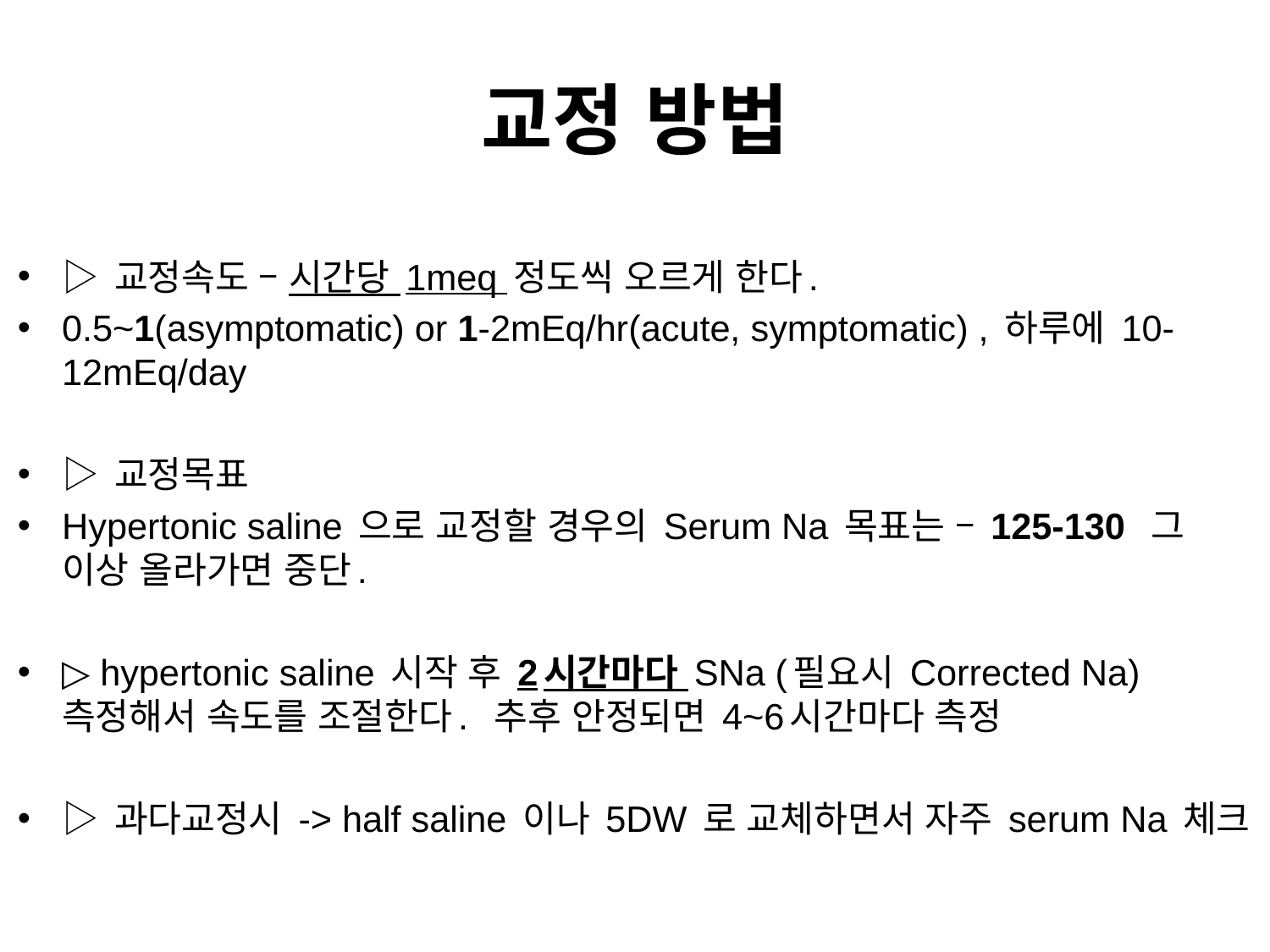

# 교정 방법

▷ 교정속도 – 시간당 1meq 정도씩 오르게 한다.
0.5~1(asymptomatic) or 1-2mEq/hr(acute, symptomatic) , 하루에 10-12mEq/day

▷ 교정목표
Hypertonic saline 으로 교정할 경우의 Serum Na 목표는 – 125-130  그 이상 올라가면 중단.

▷ hypertonic saline 시작 후 2시간마다 SNa (필요시 Corrected Na) 측정해서 속도를 조절한다.  추후 안정되면 4~6시간마다 측정

▷ 과다교정시 -> half saline 이나 5DW 로 교체하면서 자주 serum Na 체크